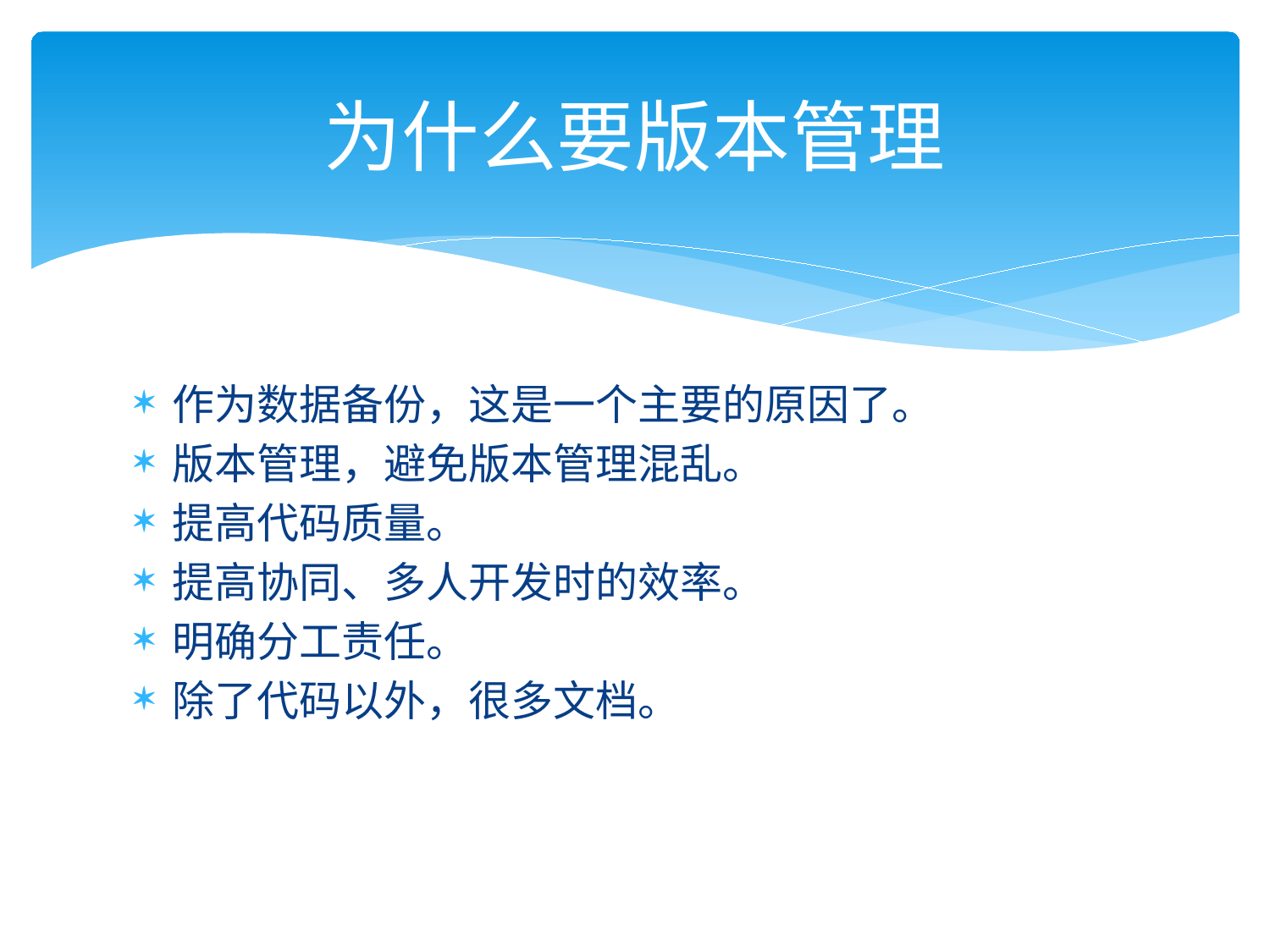

# 为什么要版本管理
作为数据备份，这是一个主要的原因了。
版本管理，避免版本管理混乱。
提高代码质量。
提高协同、多人开发时的效率。
明确分工责任。
除了代码以外，很多文档。